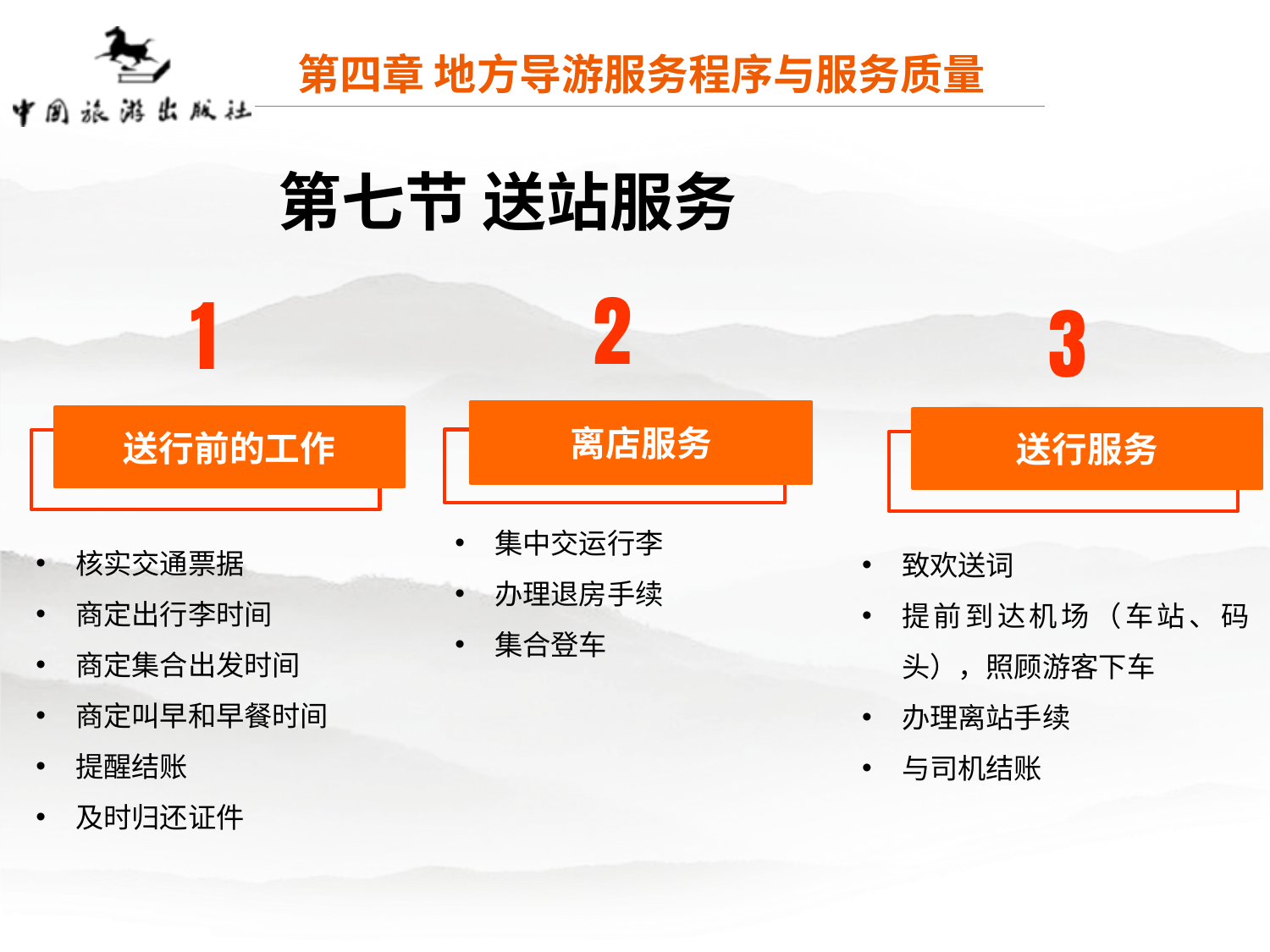

第四章 地方导游服务程序与服务质量
第七节 送站服务
2
离店服务

集中交运行李
办理退房手续
集合登车
1
送行前的工作

核实交通票据
商定出行李时间
商定集合出发时间
商定叫早和早餐时间
提醒结账
及时归还证件
3
送行服务

致欢送词
提前到达机场（车站、码头），照顾游客下车
办理离站手续
与司机结账